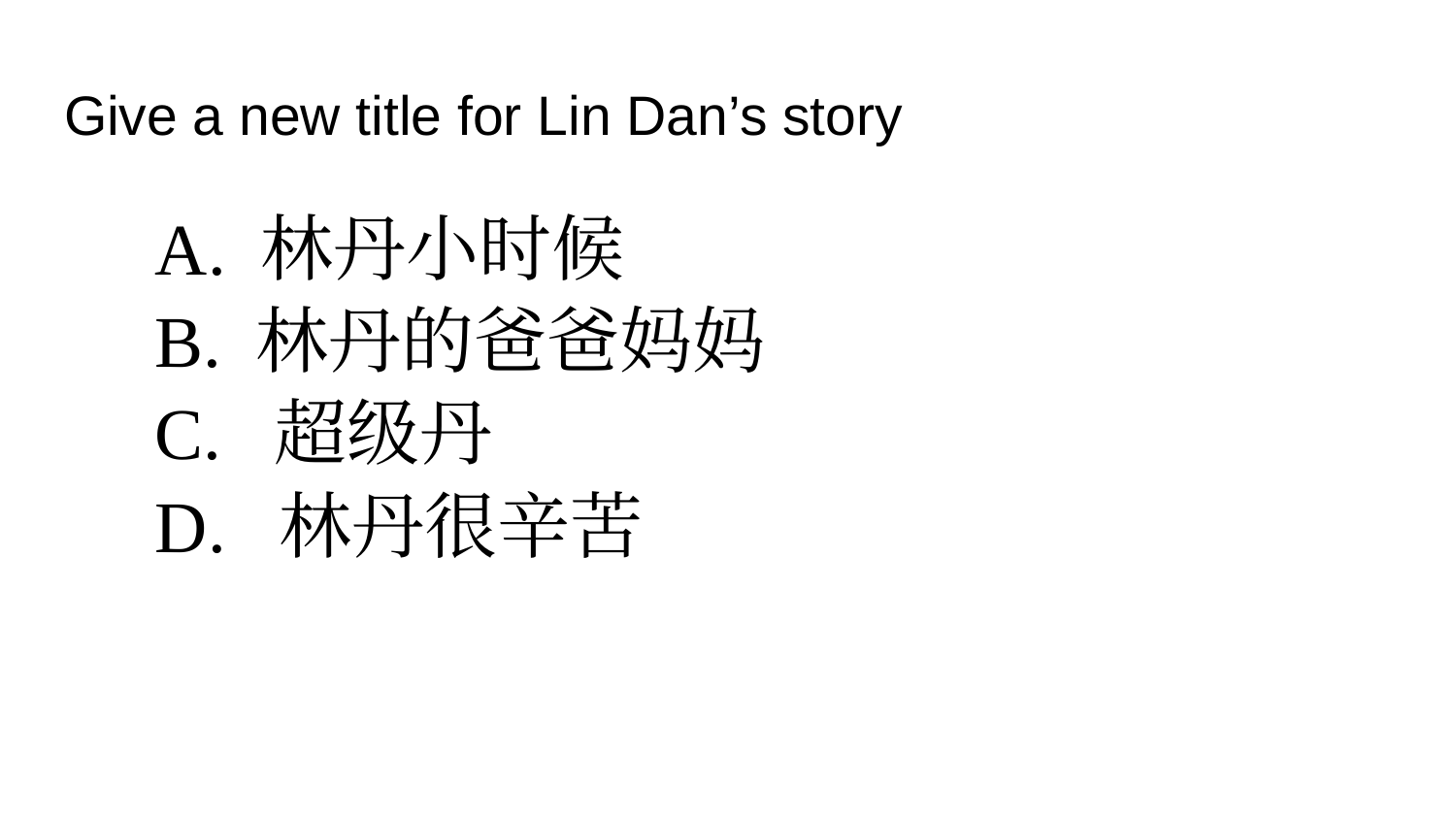

# Give a new title for Lin Dan’s story
A. 林丹小时候
B. 林丹的爸爸妈妈
C.  超级丹
D.  林丹很辛苦